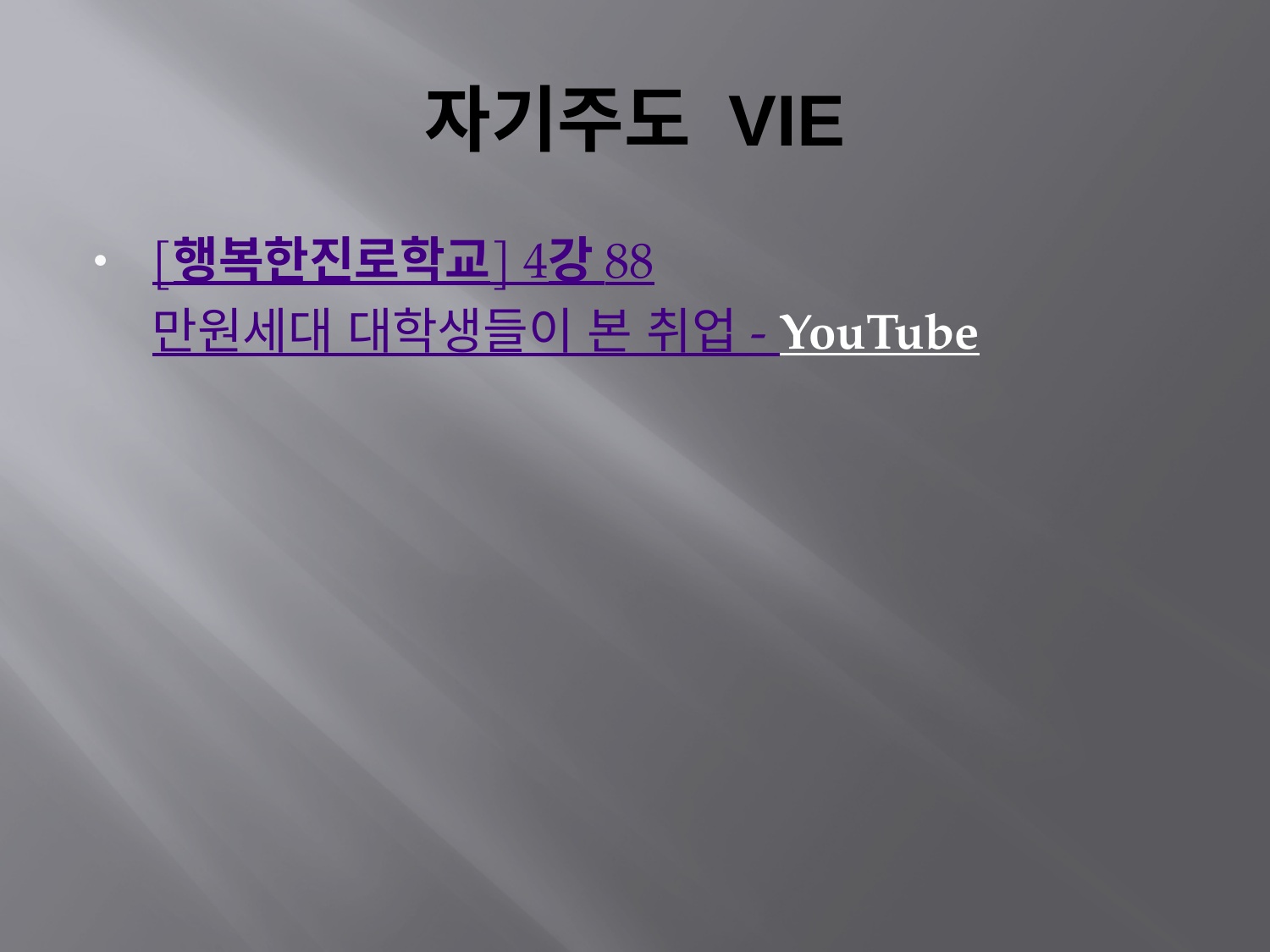

# 자기주도 VIE
[행복한진로학교] 4강 88만원세대 대학생들이 본 취업 - YouTube